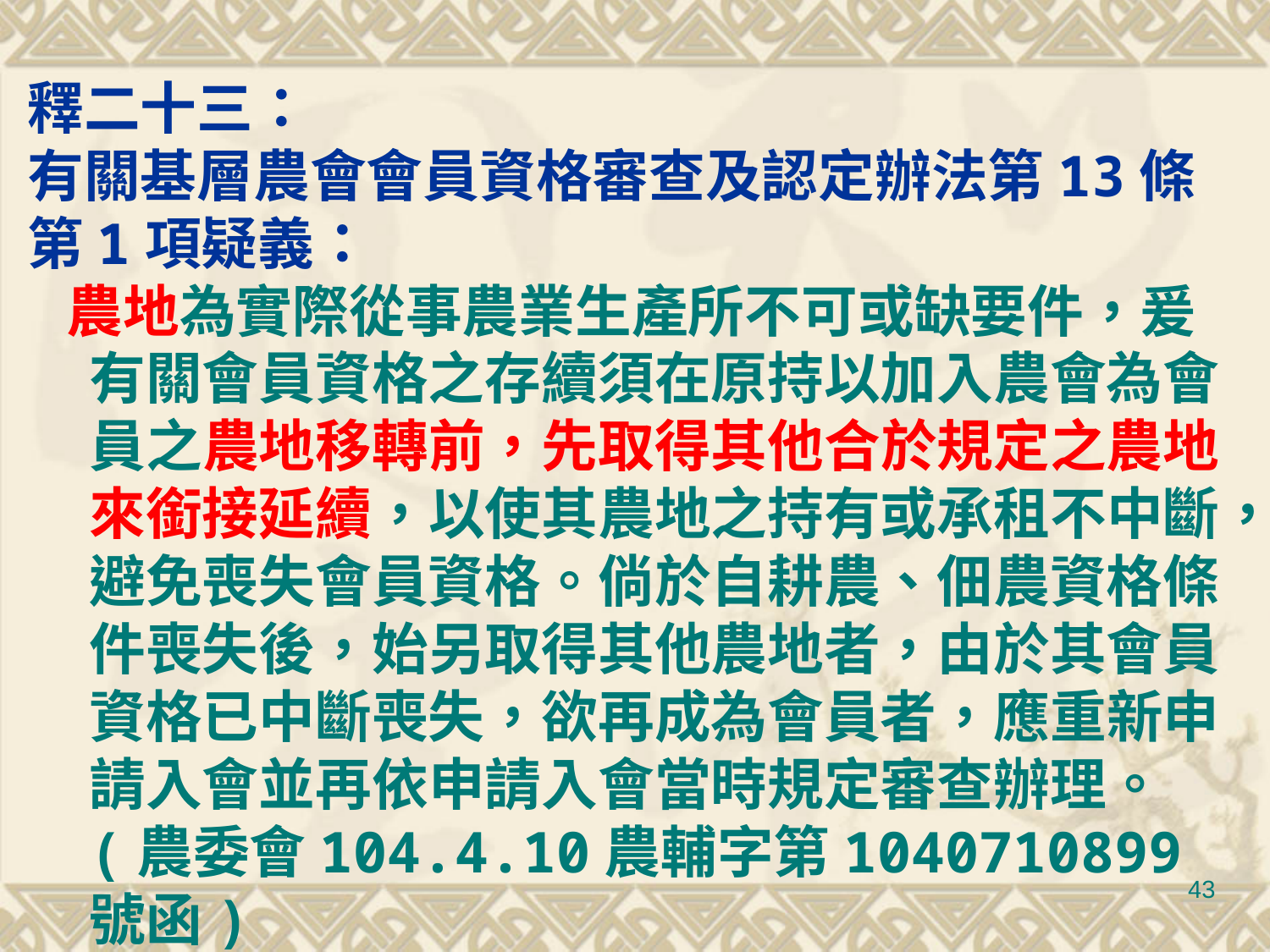

釋二十三：
有關基層農會會員資格審查及認定辦法第13條第1項疑義：
  農地為實際從事農業生產所不可或缺要件，爰有關會員資格之存續須在原持以加入農會為會員之農地移轉前，先取得其他合於規定之農地來銜接延續，以使其農地之持有或承租不中斷，避免喪失會員資格。倘於自耕農、佃農資格條件喪失後，始另取得其他農地者，由於其會員資格已中斷喪失，欲再成為會員者，應重新申請入會並再依申請入會當時規定審查辦理。(農委會104.4.10農輔字第1040710899號函)
43